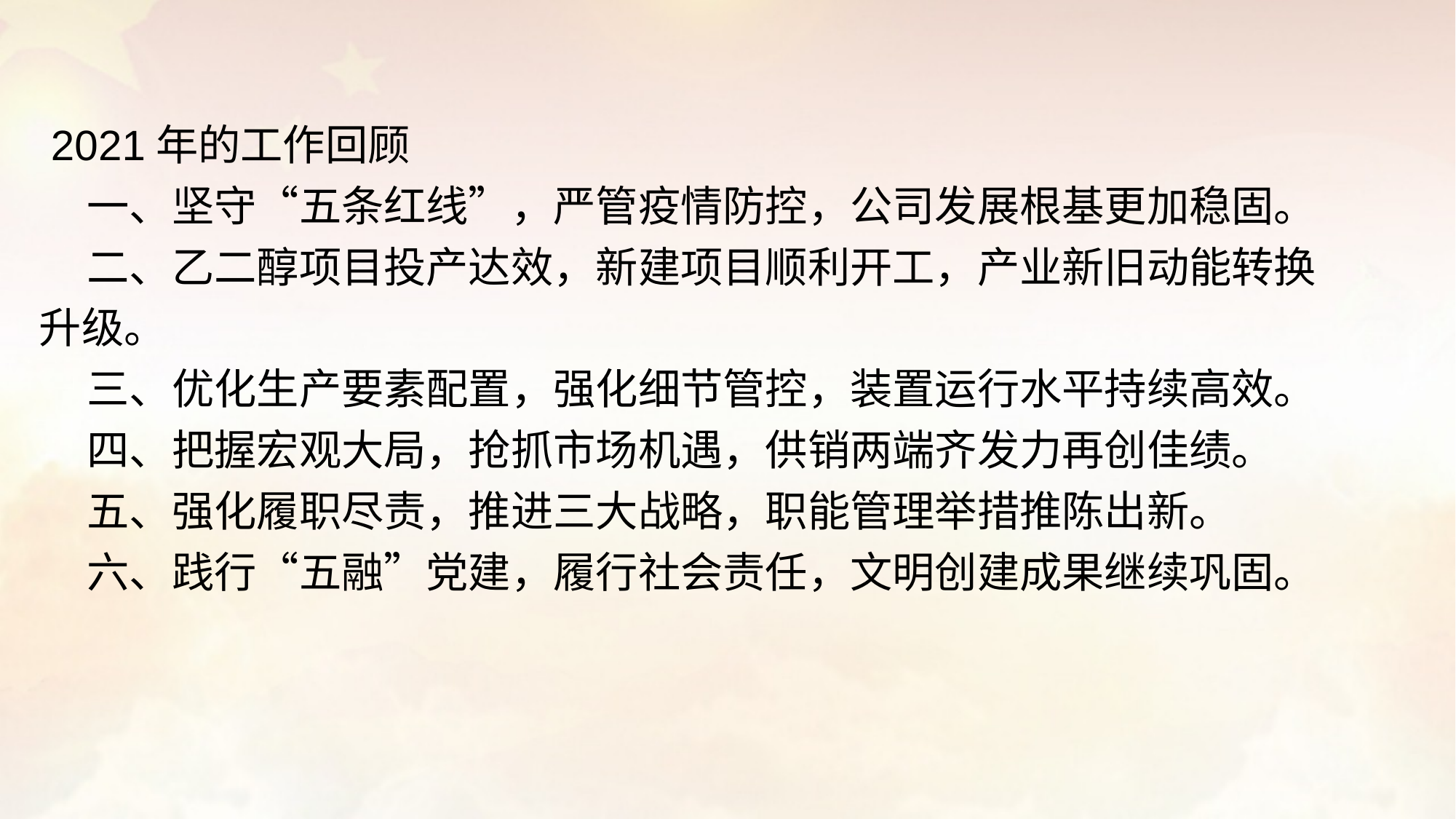

2021年的工作回顾
    一、坚守“五条红线”，严管疫情防控，公司发展根基更加稳固。
    二、乙二醇项目投产达效，新建项目顺利开工，产业新旧动能转换
升级。
    三、优化生产要素配置，强化细节管控，装置运行水平持续高效。
    四、把握宏观大局，抢抓市场机遇，供销两端齐发力再创佳绩。
    五、强化履职尽责，推进三大战略，职能管理举措推陈出新。
    六、践行“五融”党建，履行社会责任，文明创建成果继续巩固。